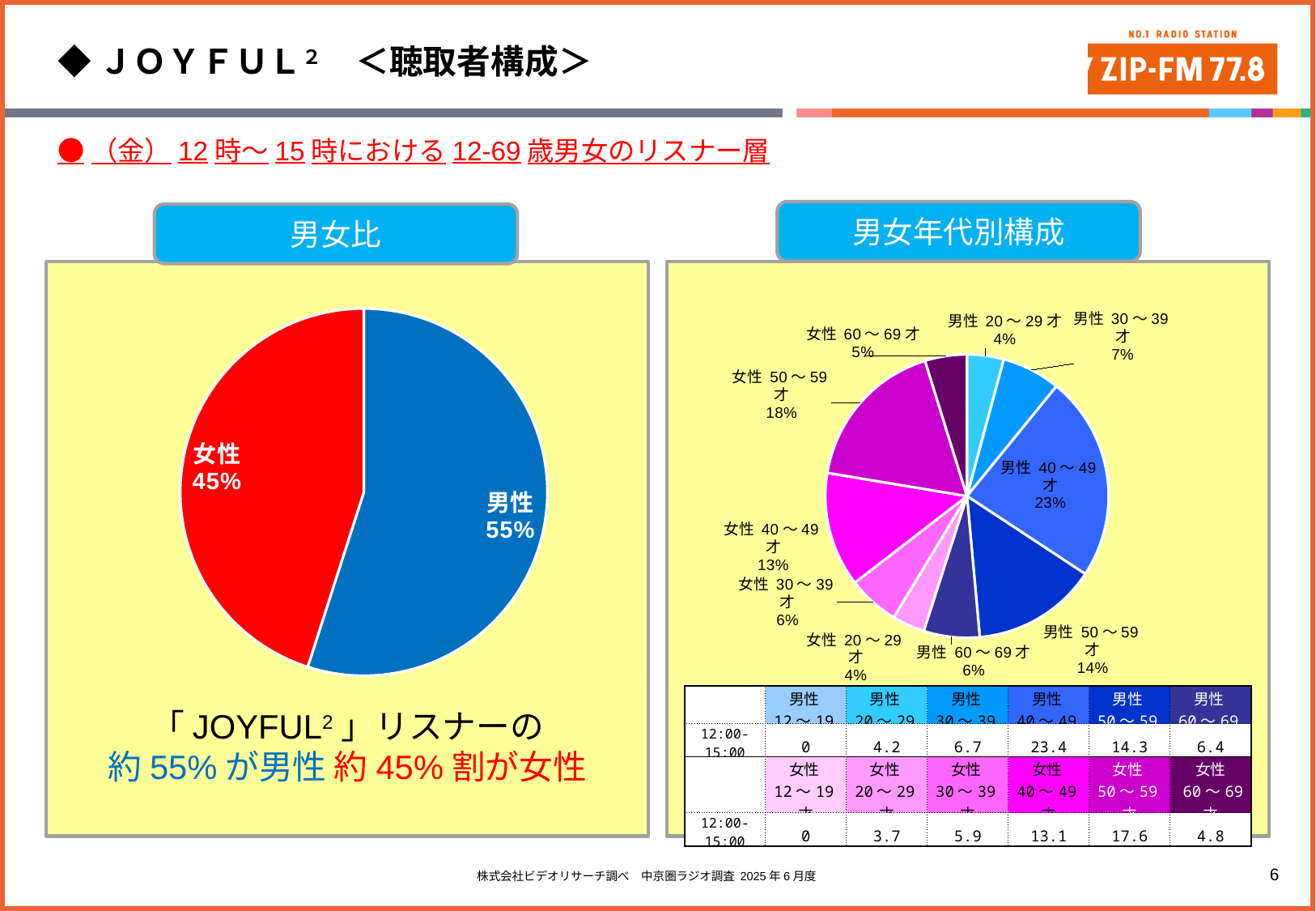

◆ＪＯＹＦＵＬ２　＜聴取者構成＞
●（金）12時～15時における12-69歳男女のリスナー層
男女年代別構成
男女比

### Chart

| Category |
|---|

### Chart

| Category |  |
|---|---|
| 男性 | 55.0 |
| 女性 | 45.1 |

### Chart

| Category |  |
|---|---|
| 男性 12～19才 | 0.0 |
| 男性 20～29才 | 4.2 |
| 男性 30～39才 | 6.7 |
| 男性 40～49才 | 23.4 |
| 男性 50～59才 | 14.3 |
| 男性 60～69才 | 6.4 |
| 女性 12～19才 | 0.0 |
| 女性 20～29才 | 3.7 |
| 女性 30～39才 | 5.9 |
| 女性 40～49才 | 13.1 |
| 女性 50～59才 | 17.6 |
| 女性 60～69才 | 4.8 |
|  | 男性 12～19才 | 男性 20～29才 | 男性 30～39才 | 男性 40～49才 | 男性 50～59才 | 男性 60～69才 |
| --- | --- | --- | --- | --- | --- | --- |
| 12:00-15:00 | 0 | 4.2 | 6.7 | 23.4 | 14.3 | 6.4 |
|  | 女性 12～19才 | 女性 20～29才 | 女性 30～39才 | 女性 40～49才 | 女性 50～59才 | 女性 60～69才 |
| 12:00-15:00 | 0 | 3.7 | 5.9 | 13.1 | 17.6 | 4.8 |
「JOYFUL2」リスナーの
約55%が男性 約45%割が女性
株式会社ビデオリサーチ調べ　中京圏ラジオ調査 2025年6月度